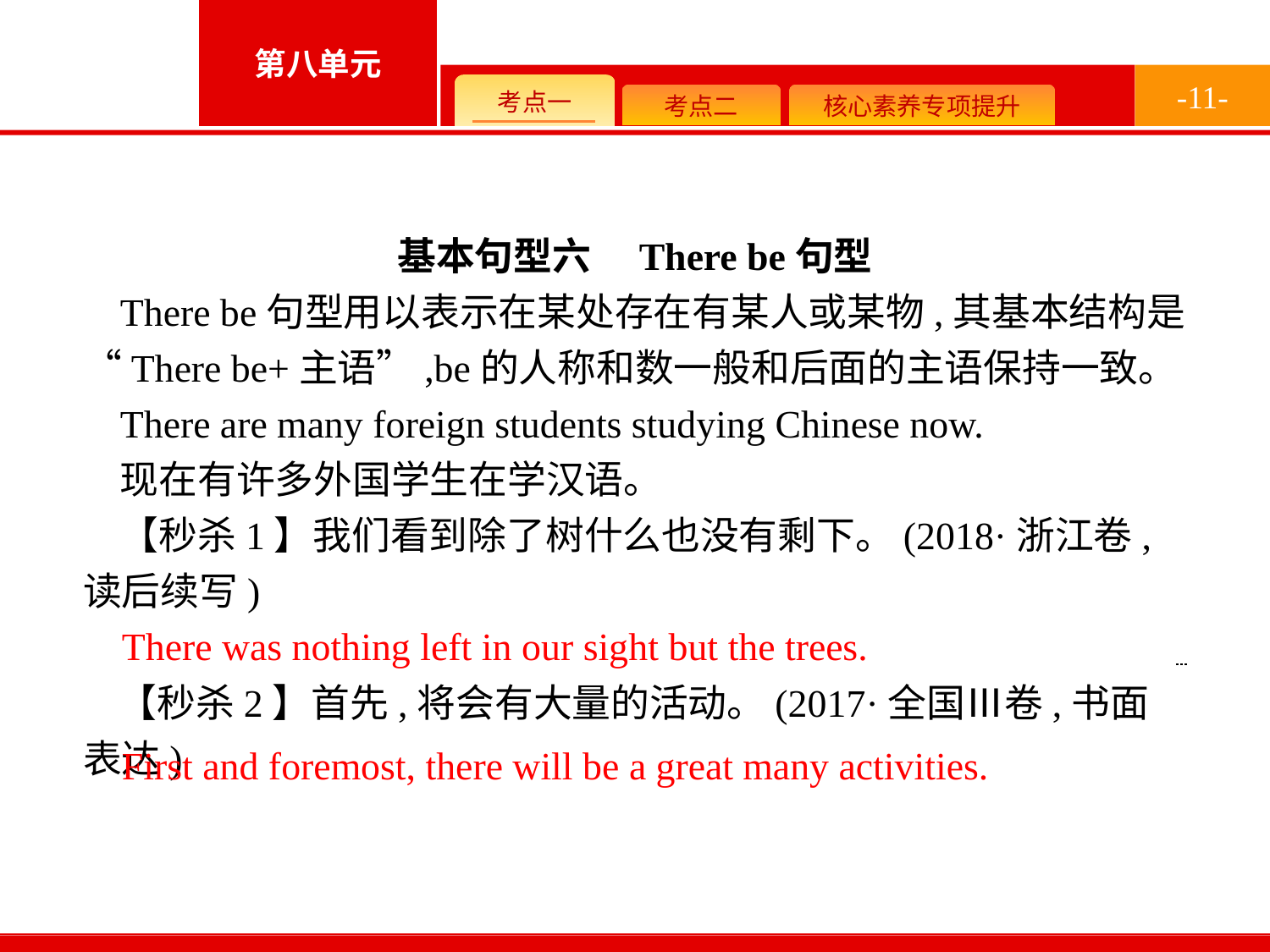

-11-
基本句型六　There be句型
There be句型用以表示在某处存在有某人或某物,其基本结构是“There be+主语”,be的人称和数一般和后面的主语保持一致。
There are many foreign students studying Chinese now.
现在有许多外国学生在学汉语。
【秒杀1】我们看到除了树什么也没有剩下。(2018·浙江卷,读后续写)

【秒杀2】首先,将会有大量的活动。(2017·全国Ⅲ卷,书面表达)
There was nothing left in our sight but the trees.
First and foremost, there will be a great many activities.